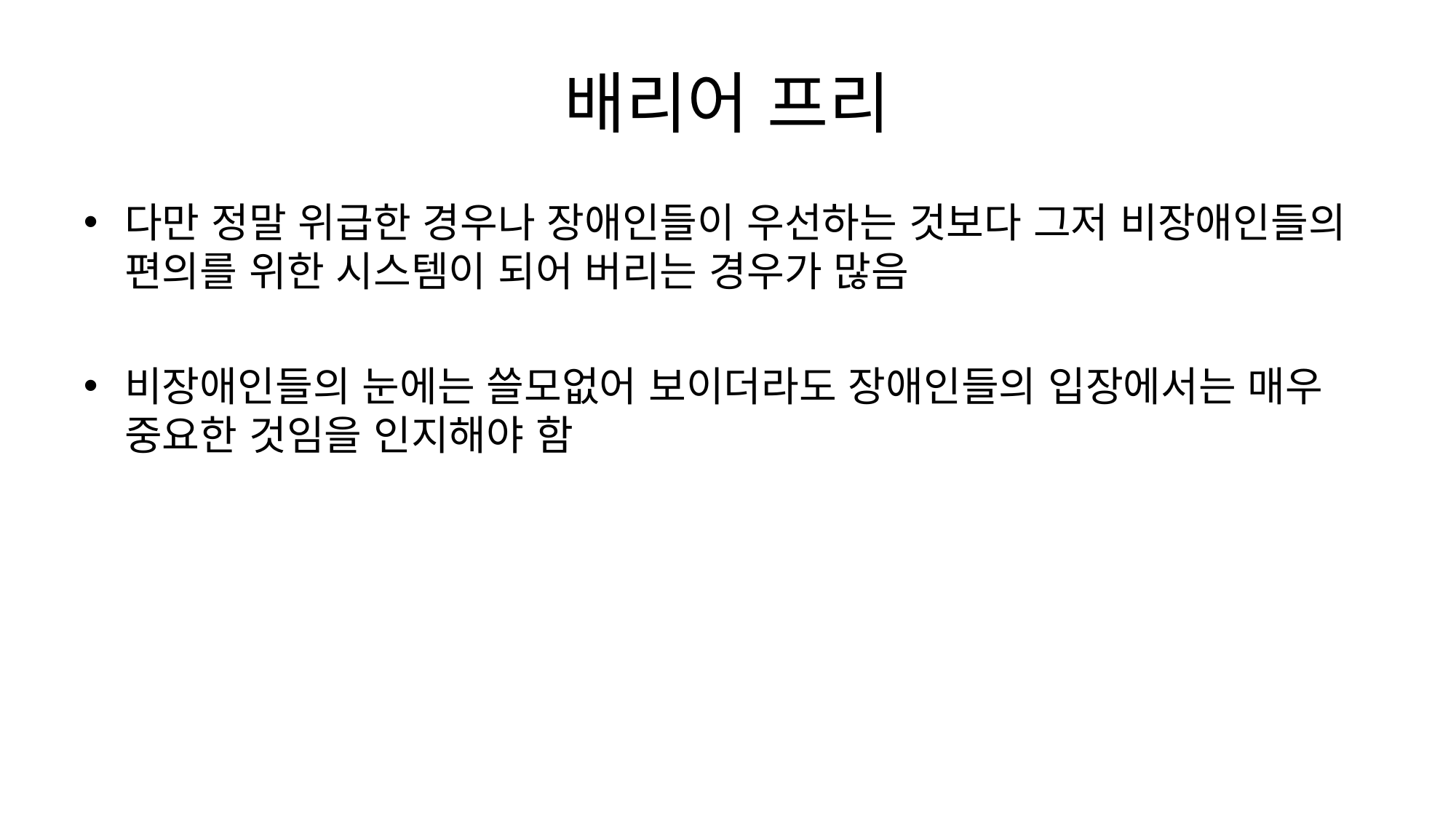

# 배리어 프리
다만 정말 위급한 경우나 장애인들이 우선하는 것보다 그저 비장애인들의 편의를 위한 시스템이 되어 버리는 경우가 많음

비장애인들의 눈에는 쓸모없어 보이더라도 장애인들의 입장에서는 매우 중요한 것임을 인지해야 함